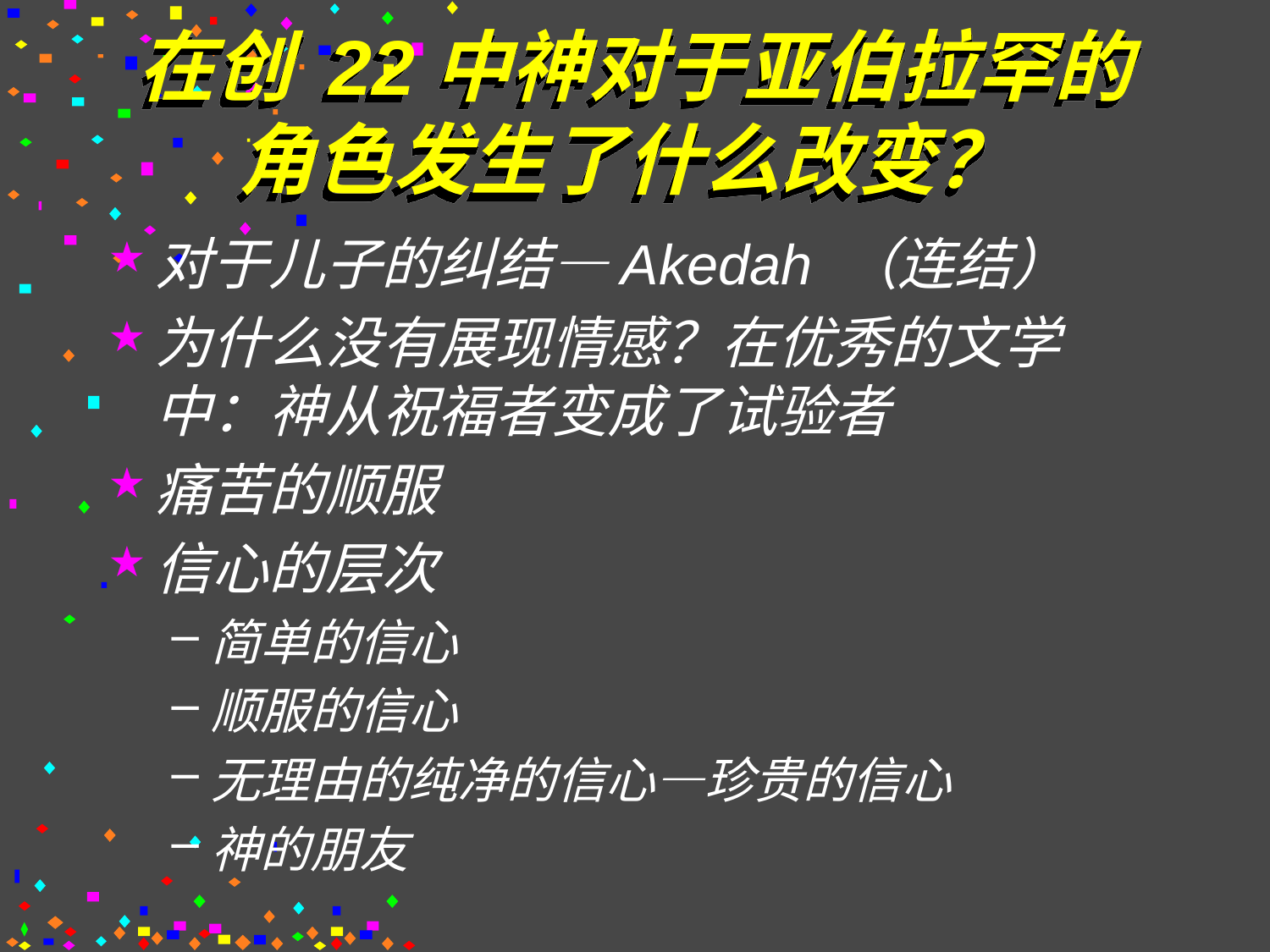

# 在创 22中神对于亚伯拉罕的角色发生了什么改变？
对于儿子的纠结—Akedah （连结）
为什么没有展现情感？在优秀的文学中：神从祝福者变成了试验者
痛苦的顺服
信心的层次
简单的信心
顺服的信心
无理由的纯净的信心—珍贵的信心
神的朋友